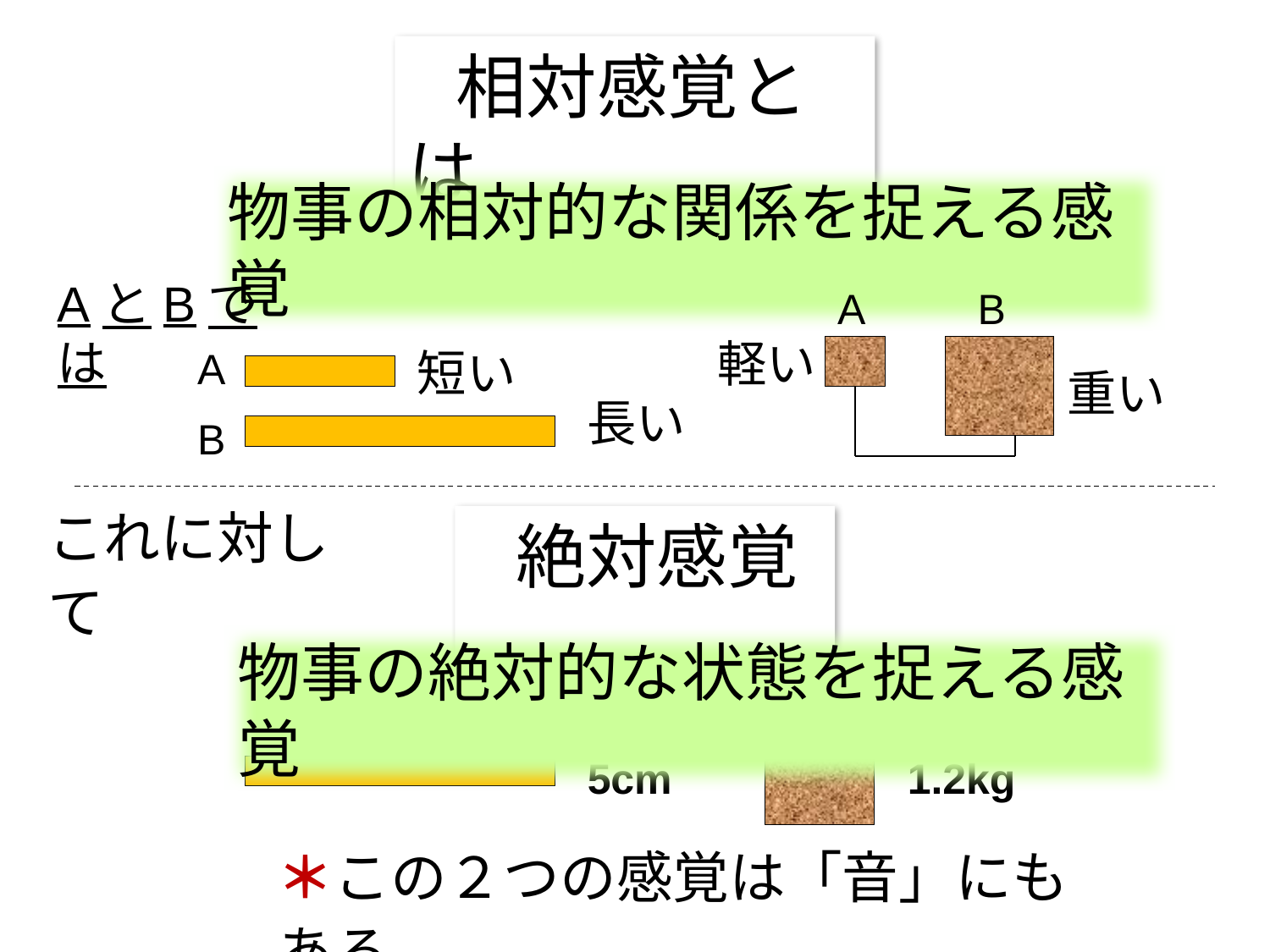

相対感覚とは
物事の相対的な関係を捉える感覚
AとBでは
A
B
軽い

A
短い

重い
長い
B

これに対して
  絶対感覚
物事の絶対的な状態を捉える感覚

5cm
1.2kg

＊この２つの感覚は「音」にもある